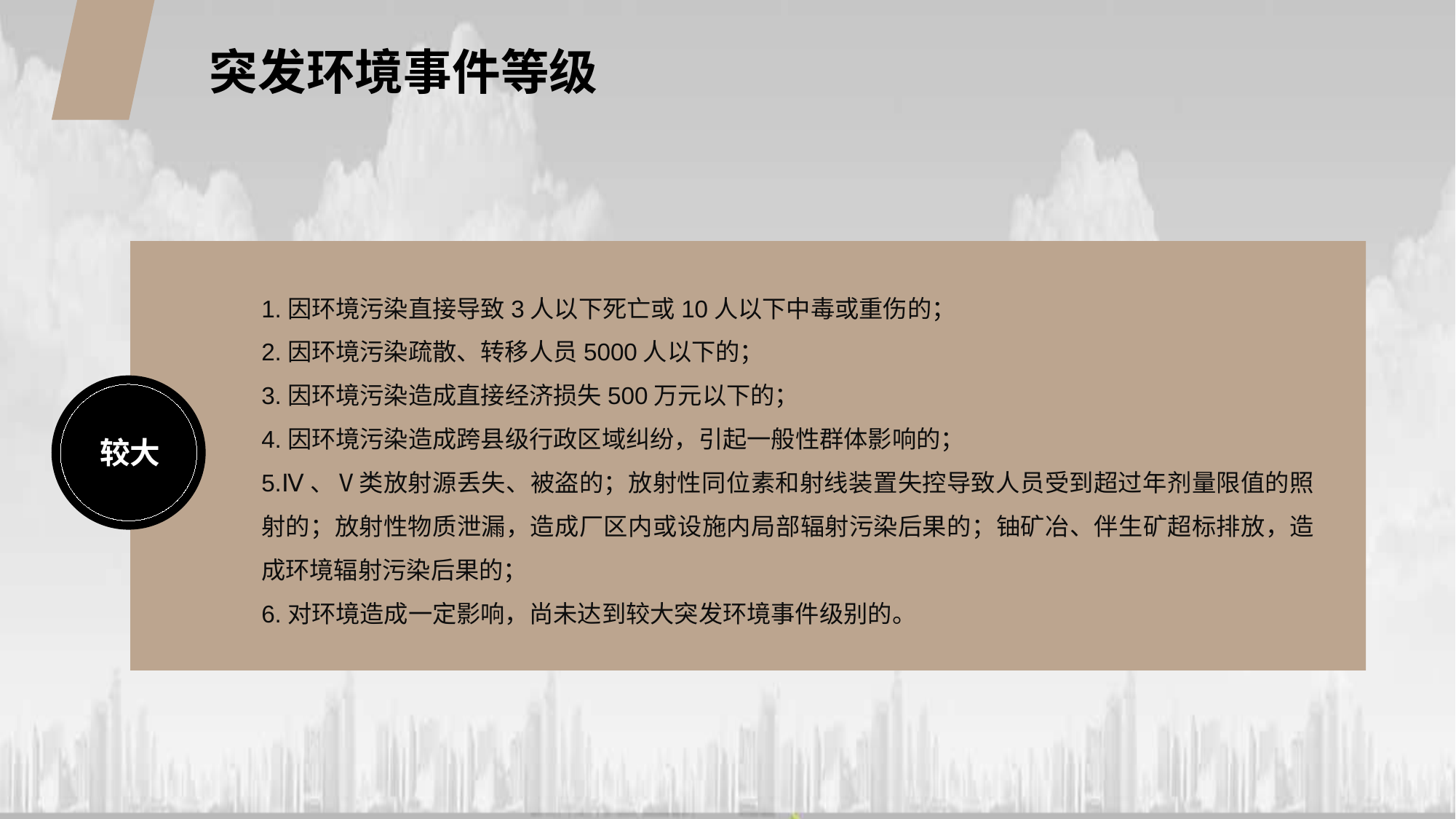

突发环境事件等级

1.因环境污染直接导致3人以下死亡或10人以下中毒或重伤的；
2.因环境污染疏散、转移人员5000人以下的；
3.因环境污染造成直接经济损失500万元以下的；
4.因环境污染造成跨县级行政区域纠纷，引起一般性群体影响的；
5.Ⅳ、Ⅴ类放射源丢失、被盗的；放射性同位素和射线装置失控导致人员受到超过年剂量限值的照射的；放射性物质泄漏，造成厂区内或设施内局部辐射污染后果的；铀矿冶、伴生矿超标排放，造成环境辐射污染后果的；
6.对环境造成一定影响，尚未达到较大突发环境事件级别的。

较大